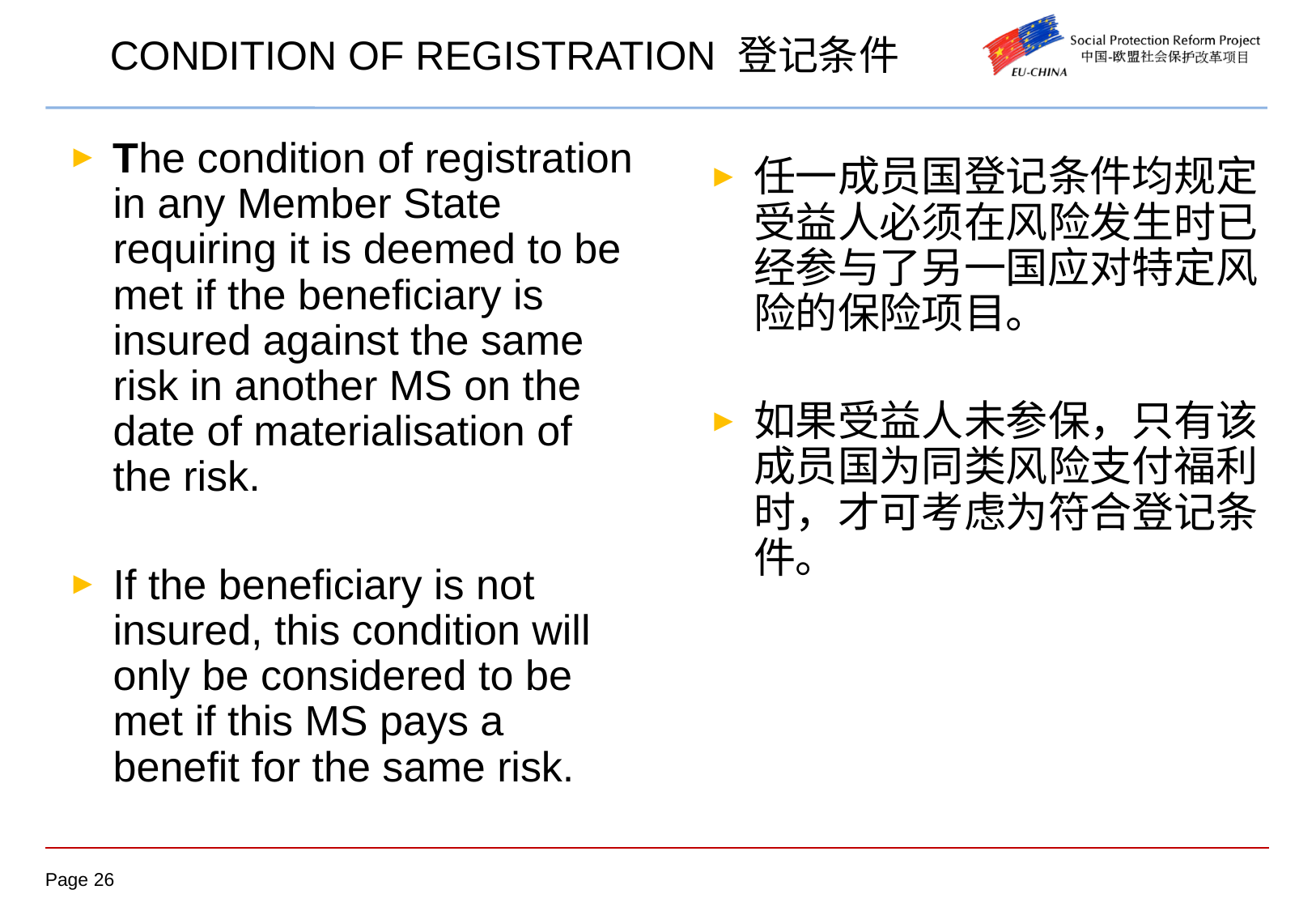

# CONDITION OF REGISTRATION 登记条件
The condition of registration in any Member State requiring it is deemed to be met if the beneficiary is insured against the same risk in another MS on the date of materialisation of the risk.

If the beneficiary is not insured, this condition will only be considered to be met if this MS pays a benefit for the same risk.

任一成员国登记条件均规定受益人必须在风险发生时已经参与了另一国应对特定风险的保险项目。

如果受益人未参保，只有该成员国为同类风险支付福利时，才可考虑为符合登记条件。